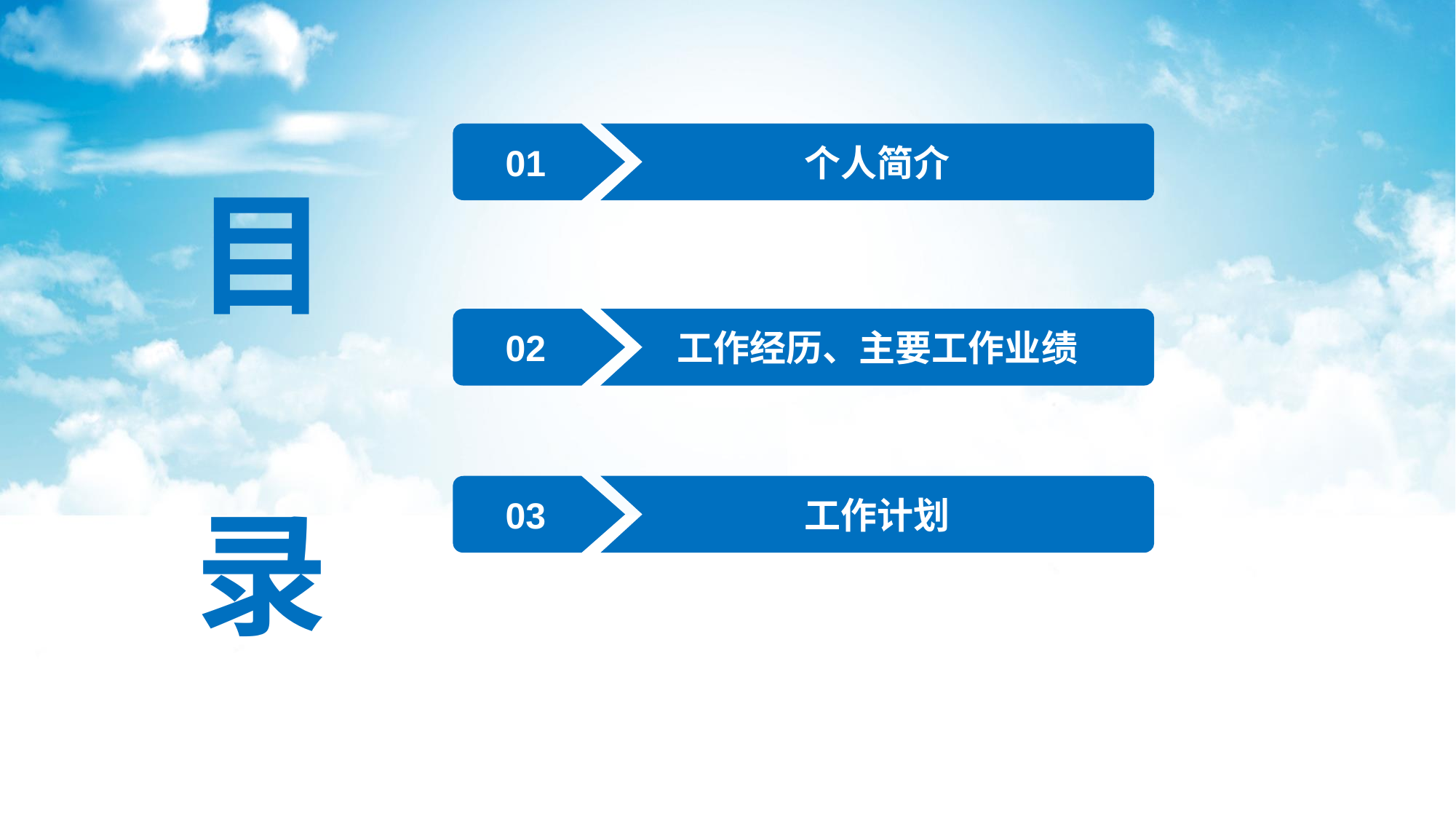

01
个人简介
目 录
02
工作经历、主要工作业绩
03
工作计划